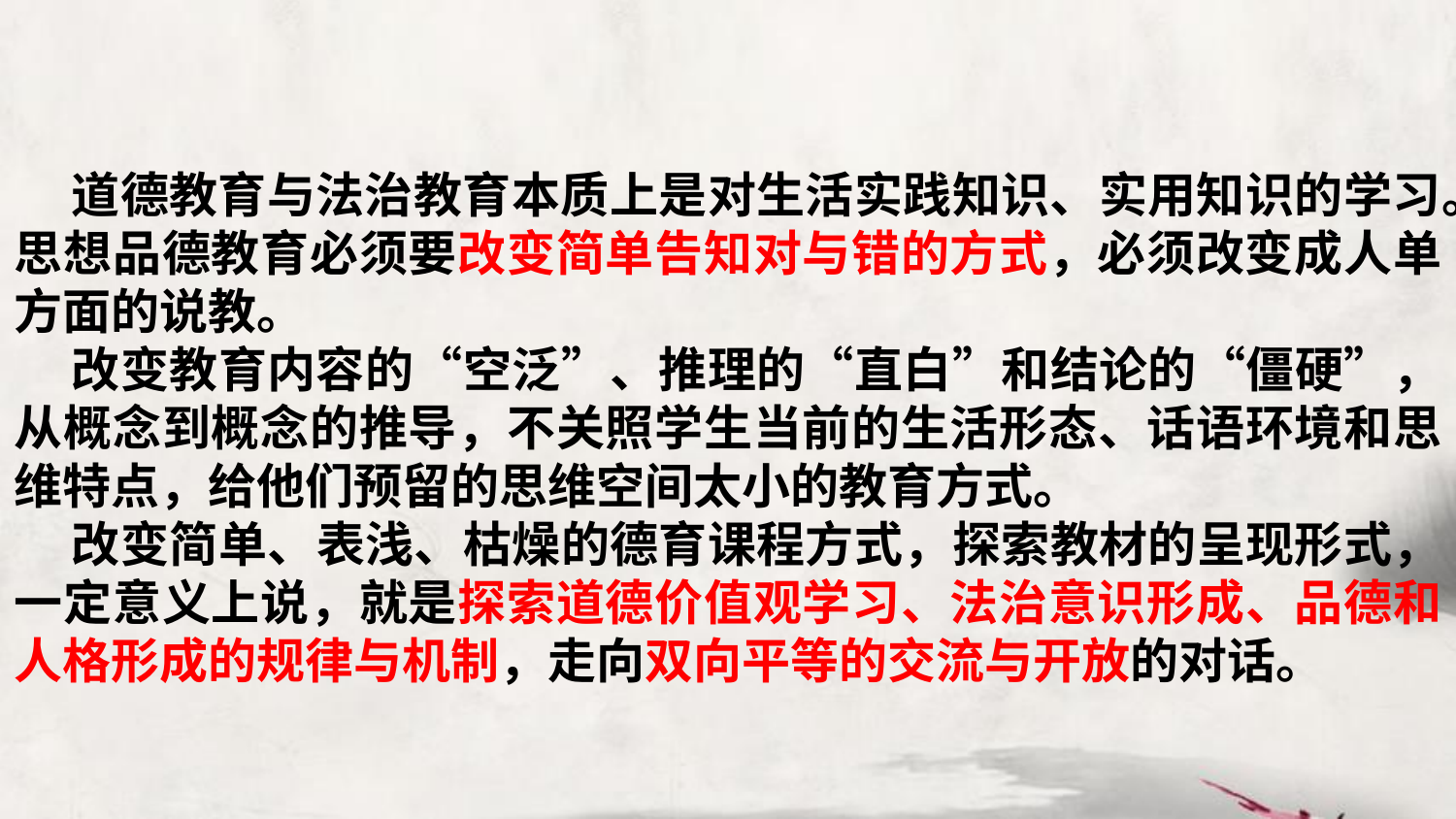

道德教育与法治教育本质上是对生活实践知识、实用知识的学习。思想品德教育必须要改变简单告知对与错的方式，必须改变成人单方面的说教。
    改变教育内容的“空泛”、推理的“直白”和结论的“僵硬”，从概念到概念的推导，不关照学生当前的生活形态、话语环境和思维特点，给他们预留的思维空间太小的教育方式。
    改变简单、表浅、枯燥的德育课程方式，探索教材的呈现形式，一定意义上说，就是探索道德价值观学习、法治意识形成、品德和人格形成的规律与机制，走向双向平等的交流与开放的对话。